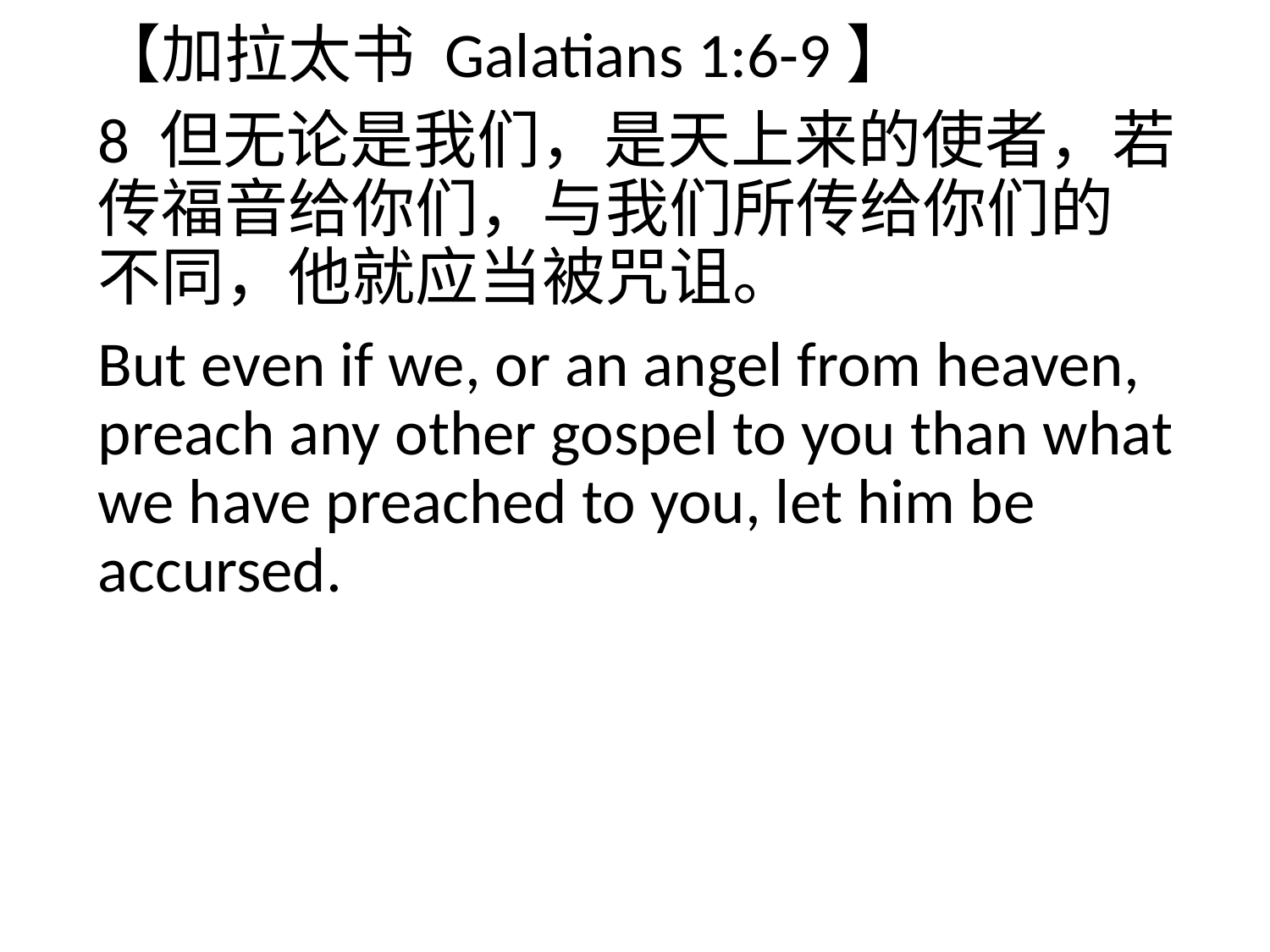

【加拉太书 Galatians 1:6-9】
8 但无论是我们，是天上来的使者，若传福音给你们，与我们所传给你们的不同，他就应当被咒诅。
But even if we, or an angel from heaven, preach any other gospel to you than what we have preached to you, let him be accursed.